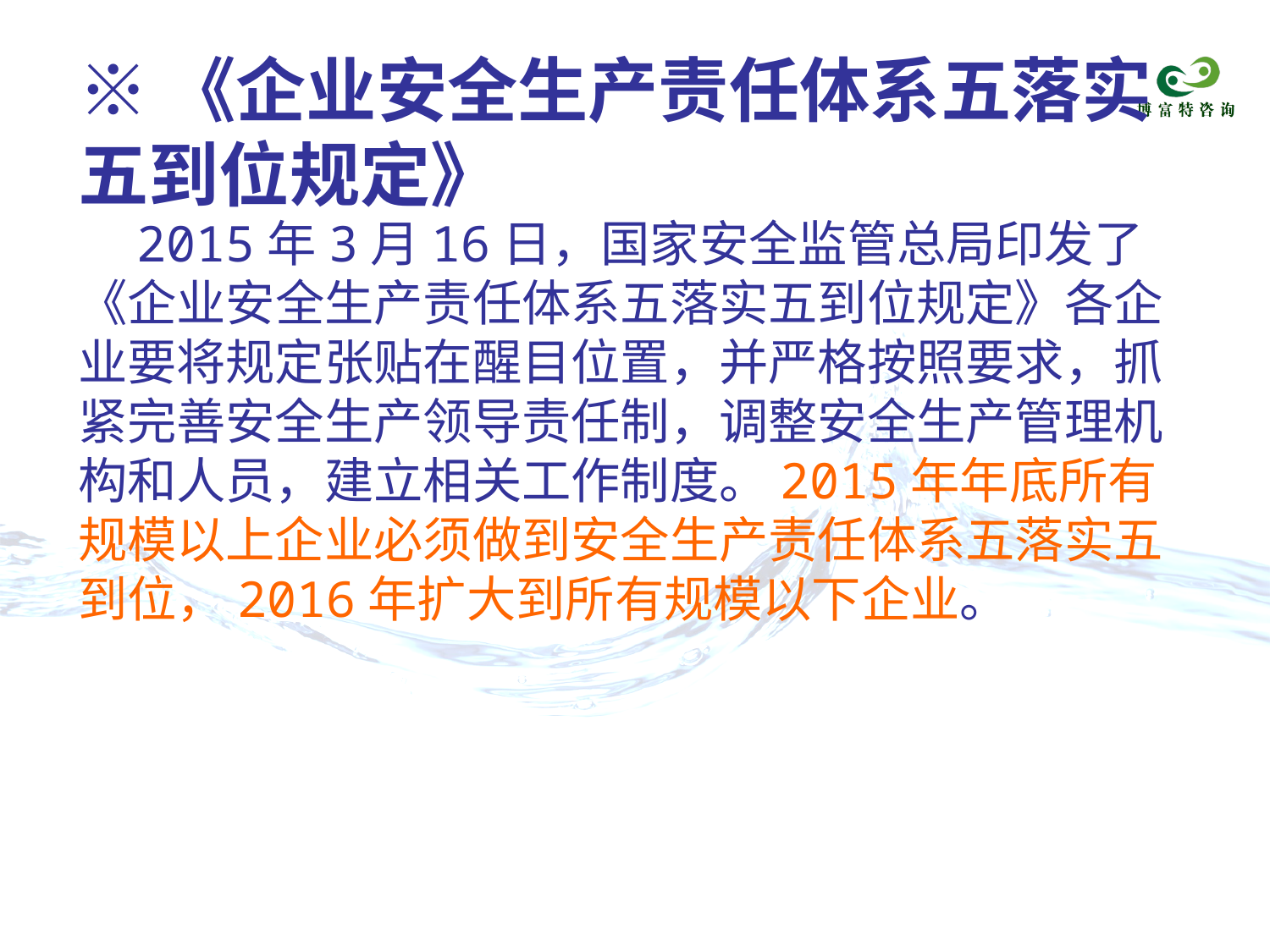

※《企业安全生产责任体系五落实五到位规定》
  2015年3月16日，国家安全监管总局印发了《企业安全生产责任体系五落实五到位规定》各企业要将规定张贴在醒目位置，并严格按照要求，抓紧完善安全生产领导责任制，调整安全生产管理机构和人员，建立相关工作制度。2015年年底所有规模以上企业必须做到安全生产责任体系五落实五到位，2016年扩大到所有规模以下企业。